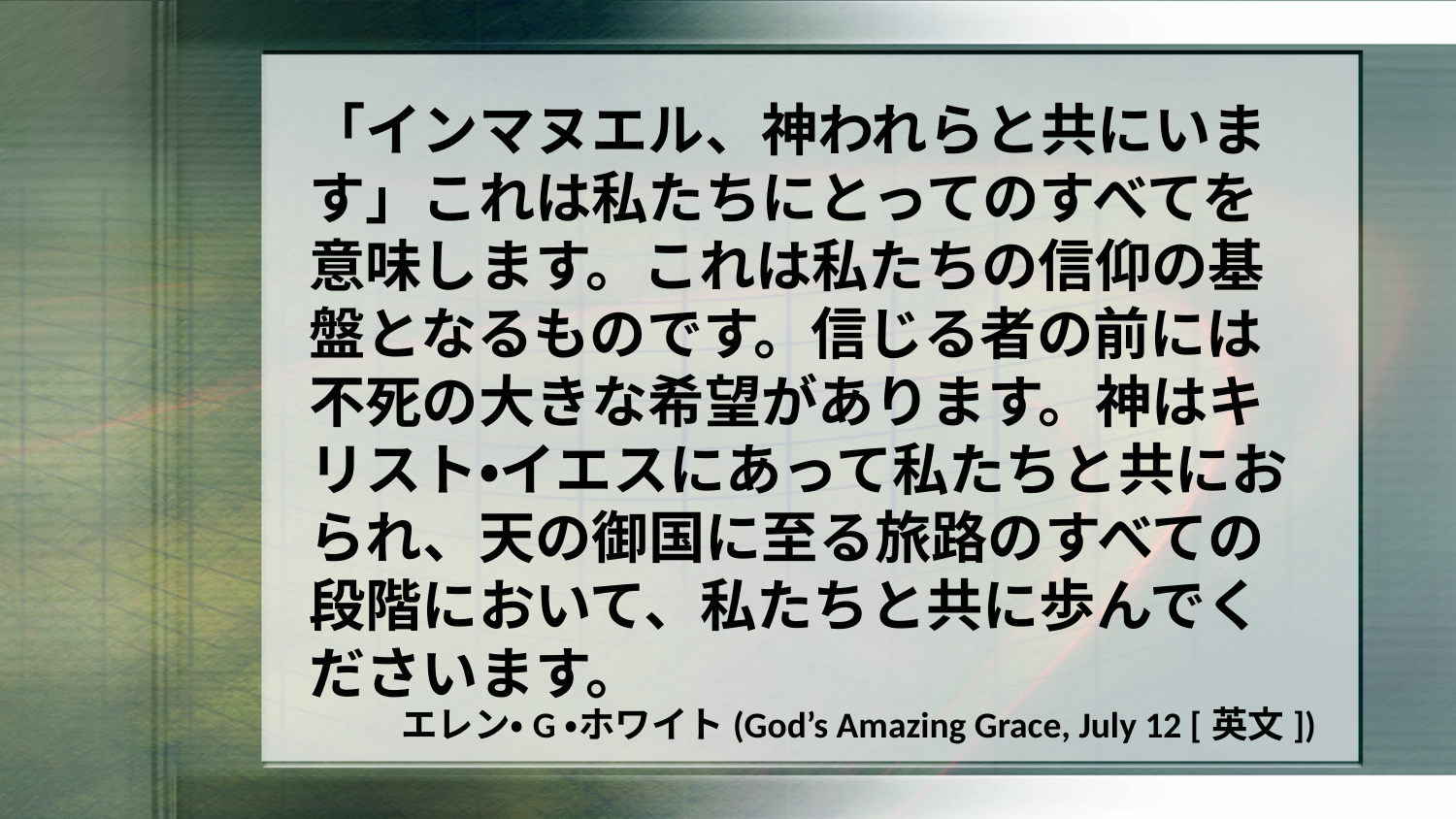

「インマヌエル、神われらと共にいます」これは私たちにとってのすべてを意味します。これは私たちの信仰の基盤となるものです。信じる者の前には不死の大きな希望があります。神はキリスト・イエスにあって私たちと共におられ、天の御国に至る旅路のすべての段階において、私たちと共に歩んでくださいます。
エレン・G・ホワイト(God’s Amazing Grace, July 12 [英文])